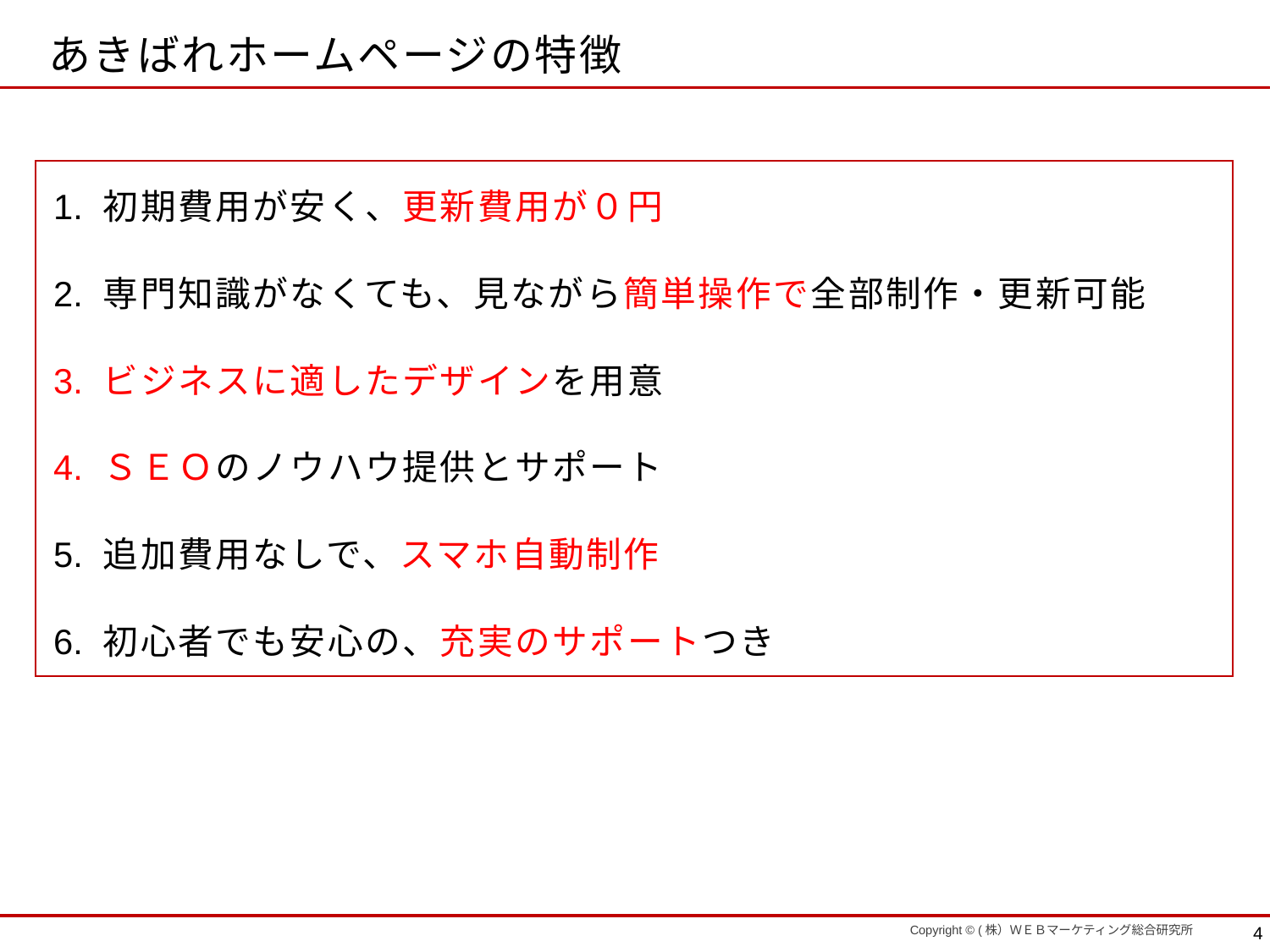

あきばれホームページの特徴
初期費用が安く、更新費用が０円
専門知識がなくても、見ながら簡単操作で全部制作・更新可能
ビジネスに適したデザインを用意
ＳＥＯのノウハウ提供とサポート
追加費用なしで、スマホ自動制作
初心者でも安心の、充実のサポートつき